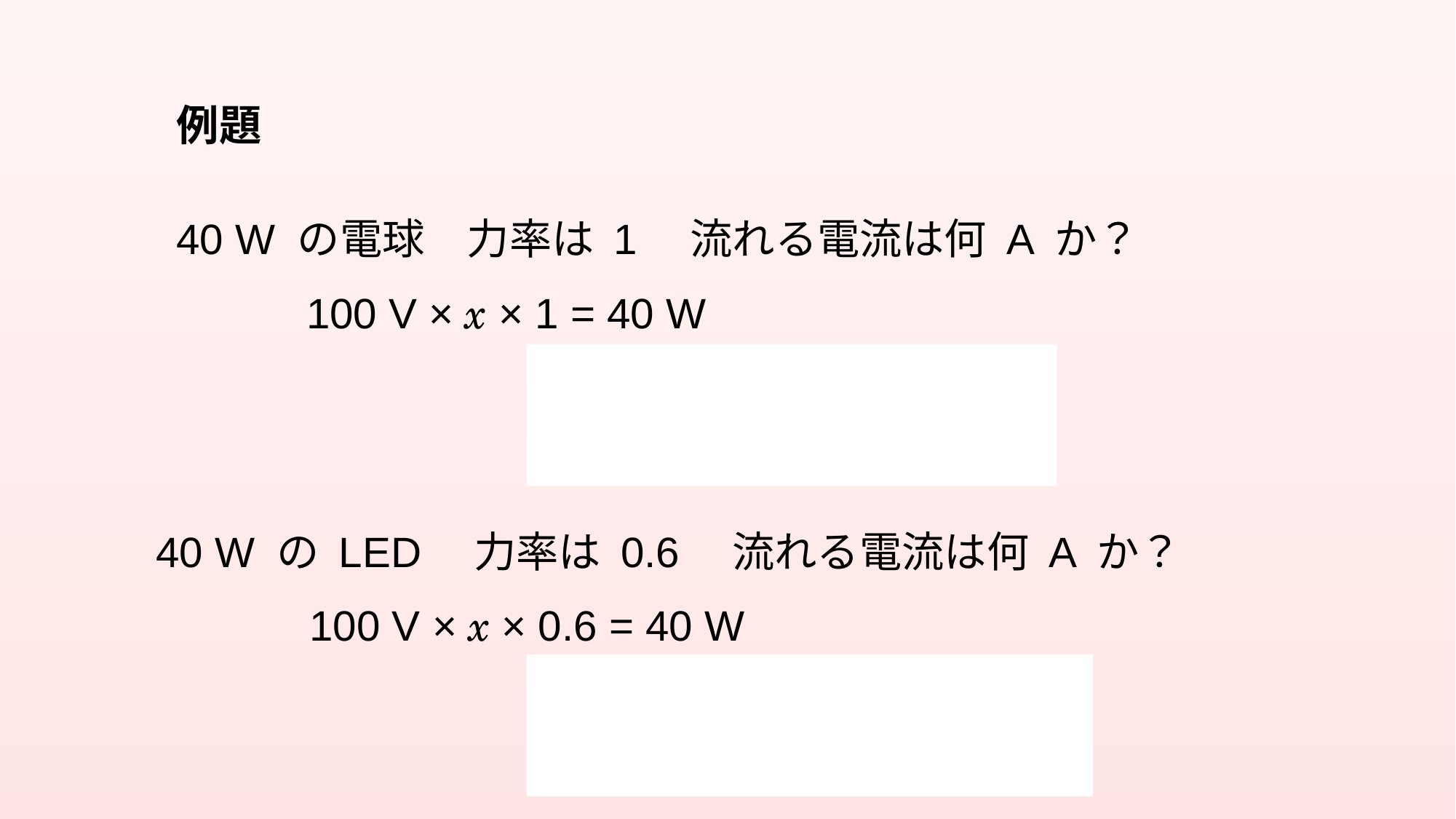

例題
40 W の電球　力率は 1　流れる電流は何 A か？
100 V × x × 1 = 40 W
　　　　　　 x = 40 W ÷ 1 ÷ 100 V
　　　　　　　= 0.4 A

40 W の LED　力率は 0.6　流れる電流は何 A か？
100 V × x × 0.6 = 40 W
　　　　　　    x = 40 W ÷ 0.6 ÷ 100 V
　　　　　　　   ≒ 0.66 A